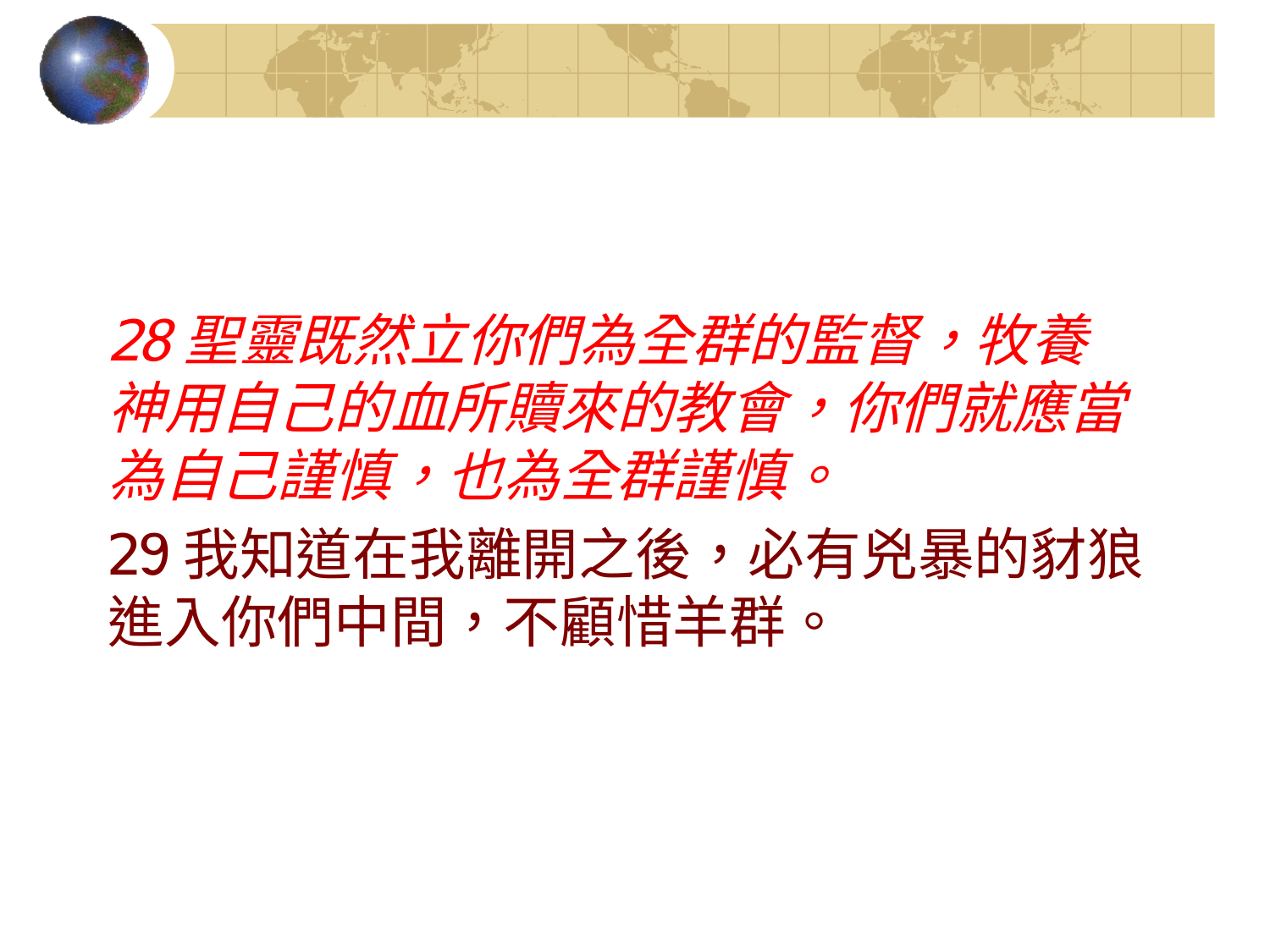

#
28聖靈既然立你們為全群的監督，牧養　神用自己的血所贖來的教會，你們就應當為自己謹慎，也為全群謹慎。
29我知道在我離開之後，必有兇暴的豺狼進入你們中間，不顧惜羊群。